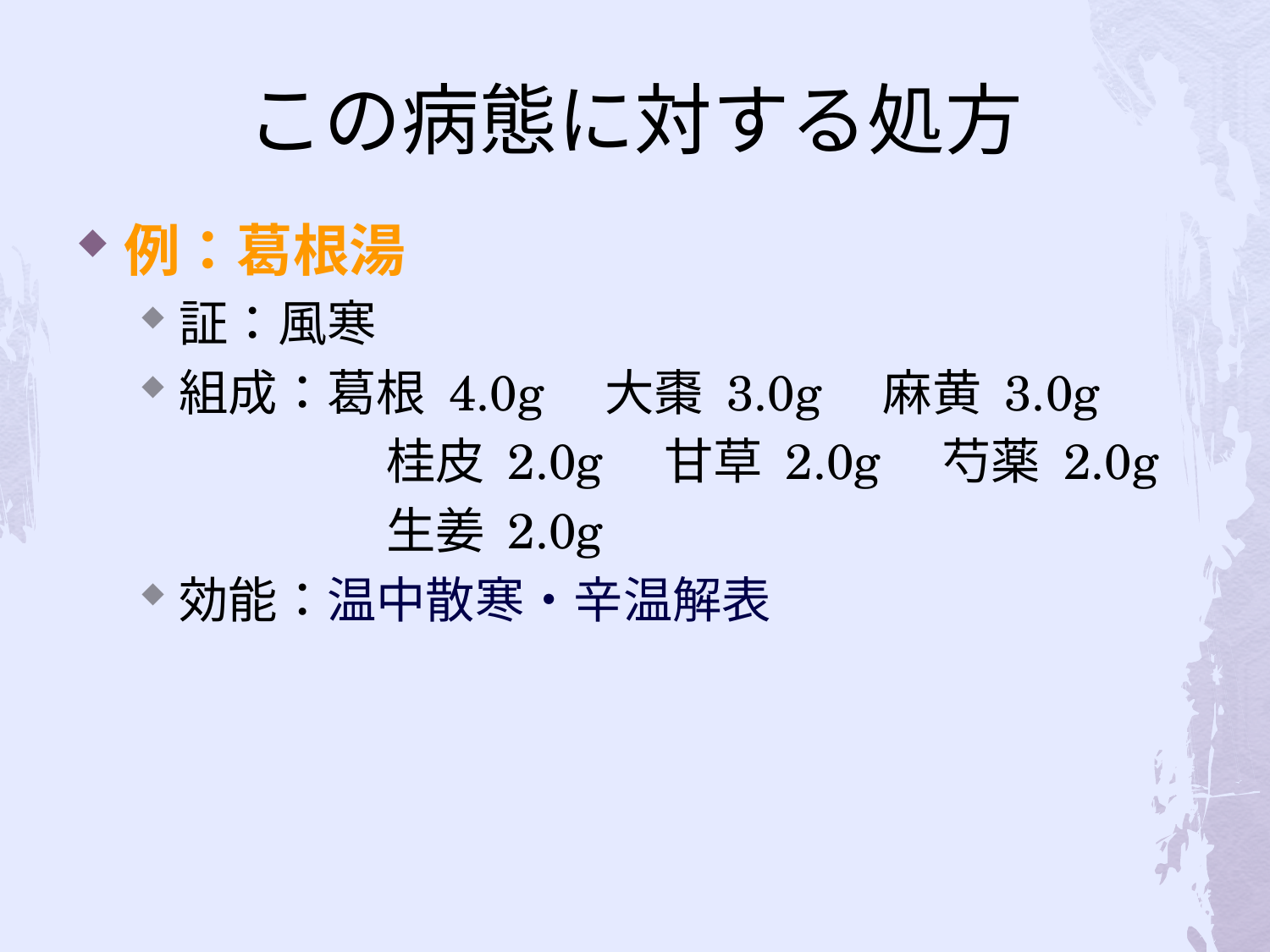

# この病態に対する処方
例：葛根湯
証：風寒
組成：葛根 4.0g　大棗 3.0g　麻黄 3.0g
　　　　　桂皮 2.0g　甘草 2.0g　芍薬 2.0g
　　　　　生姜 2.0g
効能：温中散寒・辛温解表